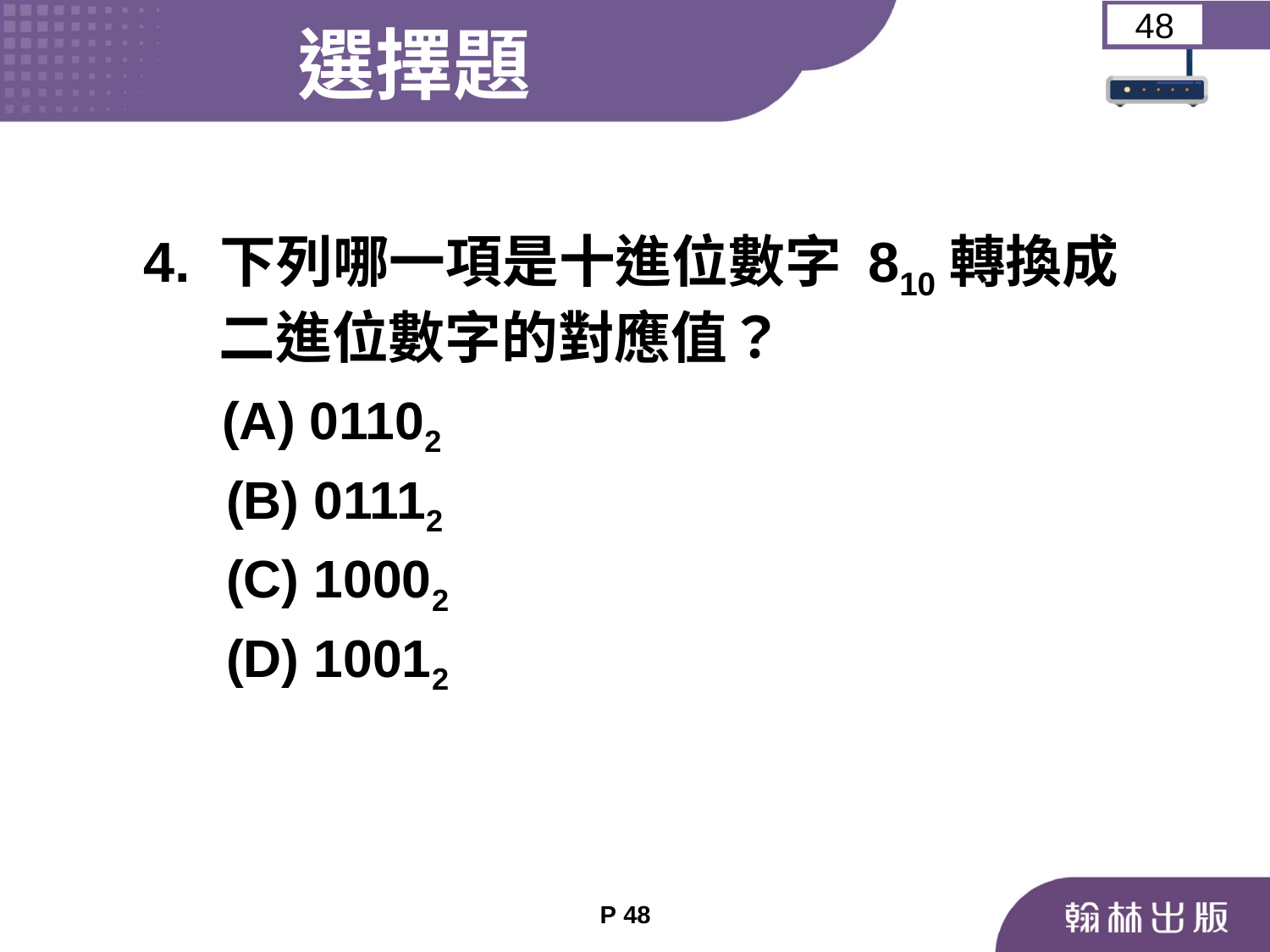

選擇題

48
 4. 下列哪一項是十進位數字 810轉換成
      二進位數字的對應值？
	     (A) 01102
	     (B) 01112
	     (C) 10002
	     (D) 10012

P 48